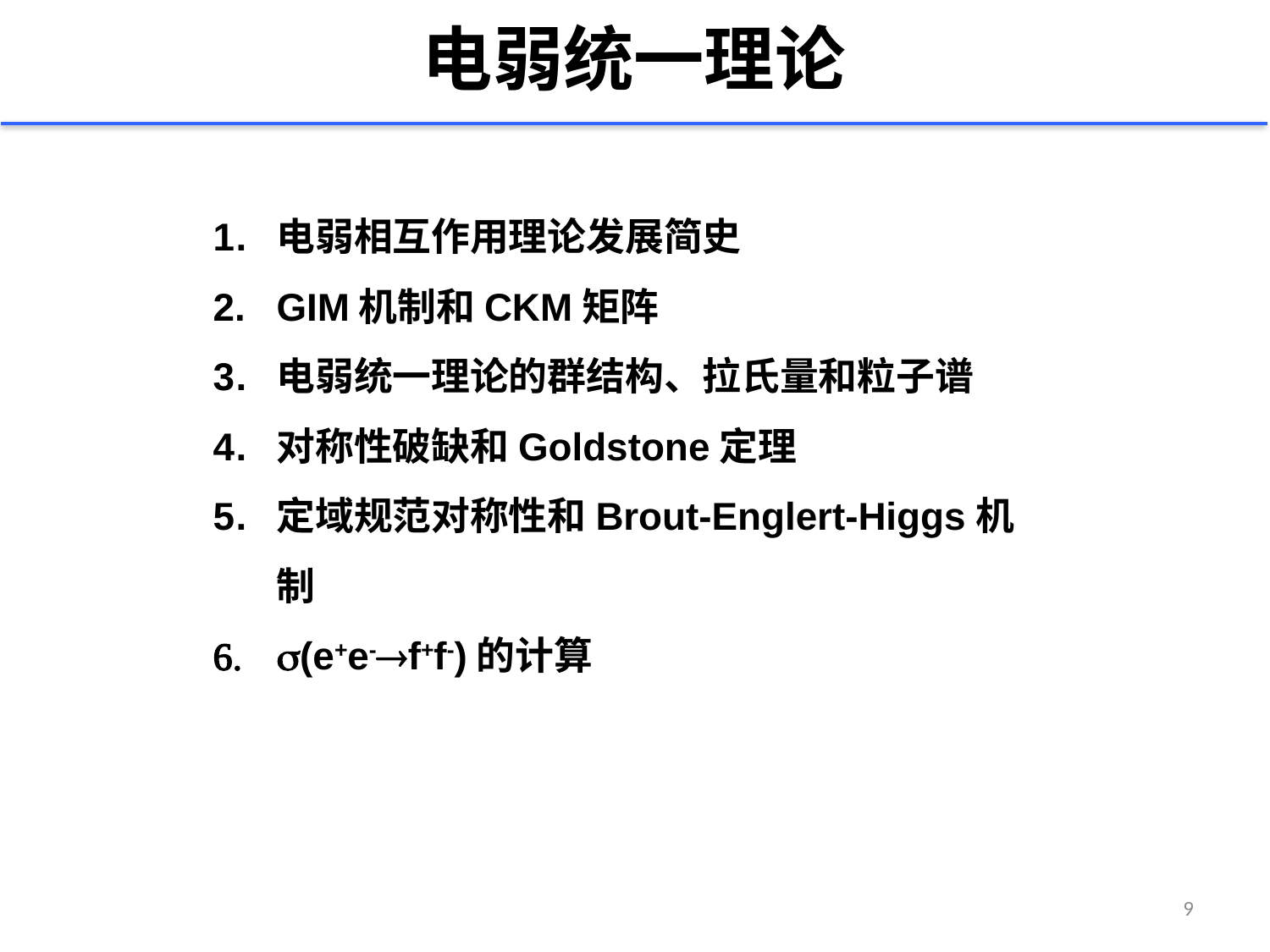

# 电弱统一理论
电弱相互作用理论发展简史
GIM机制和CKM矩阵
电弱统一理论的群结构、拉氏量和粒子谱
对称性破缺和Goldstone定理
定域规范对称性和Brout-Englert-Higgs机制
σ(e+e-→f+f-)的计算
9